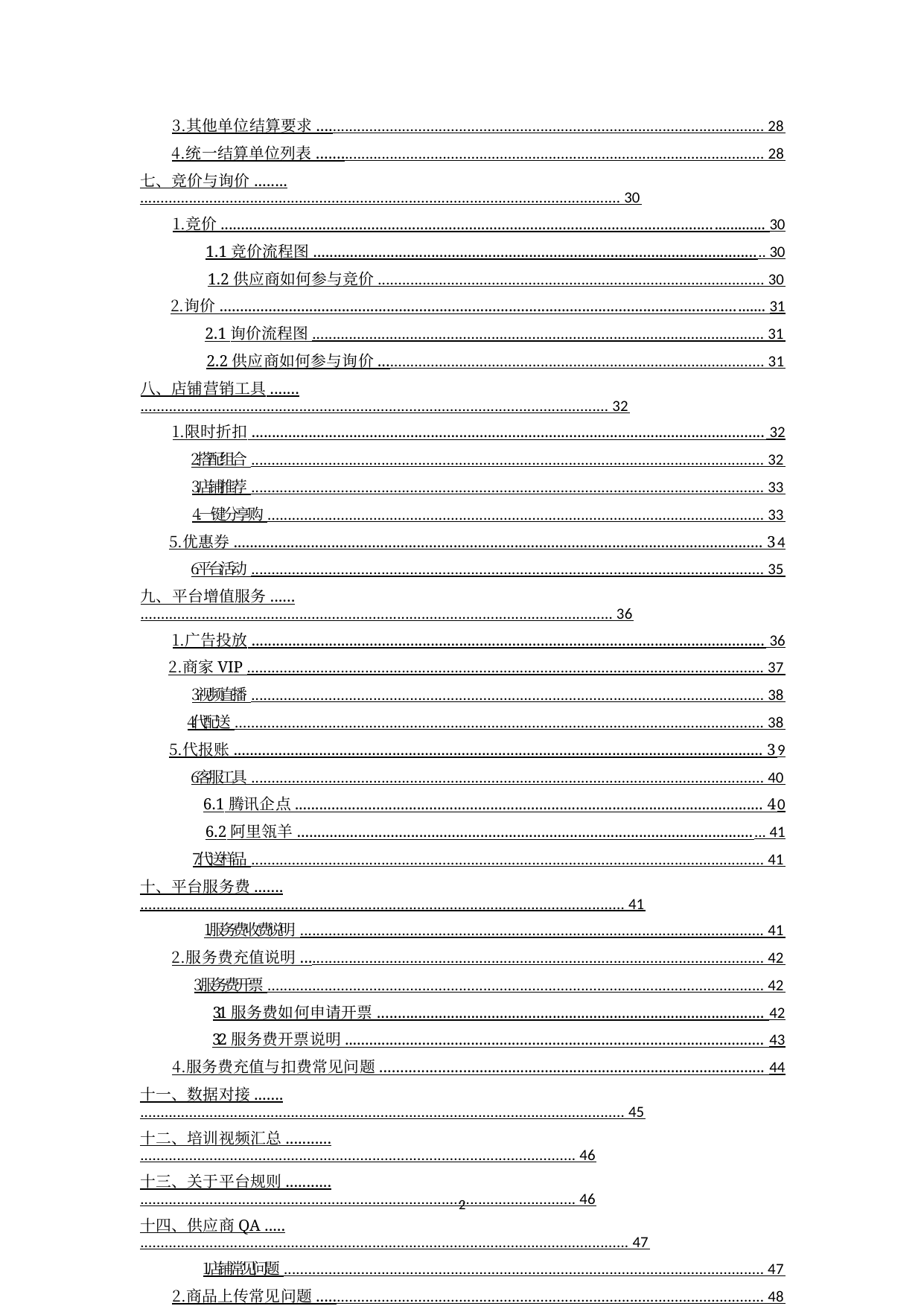

3.其他单位结算要求 .............................................................................................................. 28
4.统一结算单位列表 .............................................................................................................. 28
七、竞价与询价 .............................................................................................................................. 30
1.竞价 ...................................................................................................................................... 30
1.1 竞价流程图 ............................................................................................................... 30
1.2 供应商如何参与竞价 ............................................................................................... 30
2.询价 ...................................................................................................................................... 31
2.1 询价流程图 ............................................................................................................... 31
2.2 供应商如何参与询价 ............................................................................................... 31
八、店铺营销工具 .......................................................................................................................... 32
1.限时折扣 .............................................................................................................................. 32
2.搭配组合 .............................................................................................................................. 32
3.店铺推荐 .............................................................................................................................. 33
4.一键分享购 .......................................................................................................................... 33
5.优惠券 .................................................................................................................................. 34
6.平台活动 .............................................................................................................................. 35
九、平台增值服务 .......................................................................................................................... 36
1.广告投放 .............................................................................................................................. 36
2.商家 VIP ............................................................................................................................... 37
3.视频直播 .............................................................................................................................. 38
4.代配送 .................................................................................................................................. 38
5.代报账 .................................................................................................................................. 39
6.客服工具 .............................................................................................................................. 40
6.1 腾讯企点 ................................................................................................................... 40
6.2 阿里瓴羊 ................................................................................................................... 41
7.代送样品 .............................................................................................................................. 41
十、平台服务费 .............................................................................................................................. 41
1.服务费收费说明 .................................................................................................................. 41
2.服务费充值说明 .................................................................................................................. 42
3.服务费开票 .......................................................................................................................... 42
3.1 服务费如何申请开票 ............................................................................................... 42
3.2 服务费开票说明 ....................................................................................................... 43
4.服务费充值与扣费常见问题 .............................................................................................. 44
十一、数据对接 .............................................................................................................................. 45
十二、培训视频汇总 ...................................................................................................................... 46
十三、关于平台规则 ...................................................................................................................... 46
十四、供应商 QA ............................................................................................................................. 47
1.店铺常见问题 ...................................................................................................................... 47
2.商品上传常见问题 .............................................................................................................. 48
3.品牌认证常见问题 .............................................................................................................. 49
4.交易常见问题 ...................................................................................................................... 50
5.账号常见问题 ...................................................................................................................... 51

6.资质认证常见问题 .............................................................................................................. 52

2